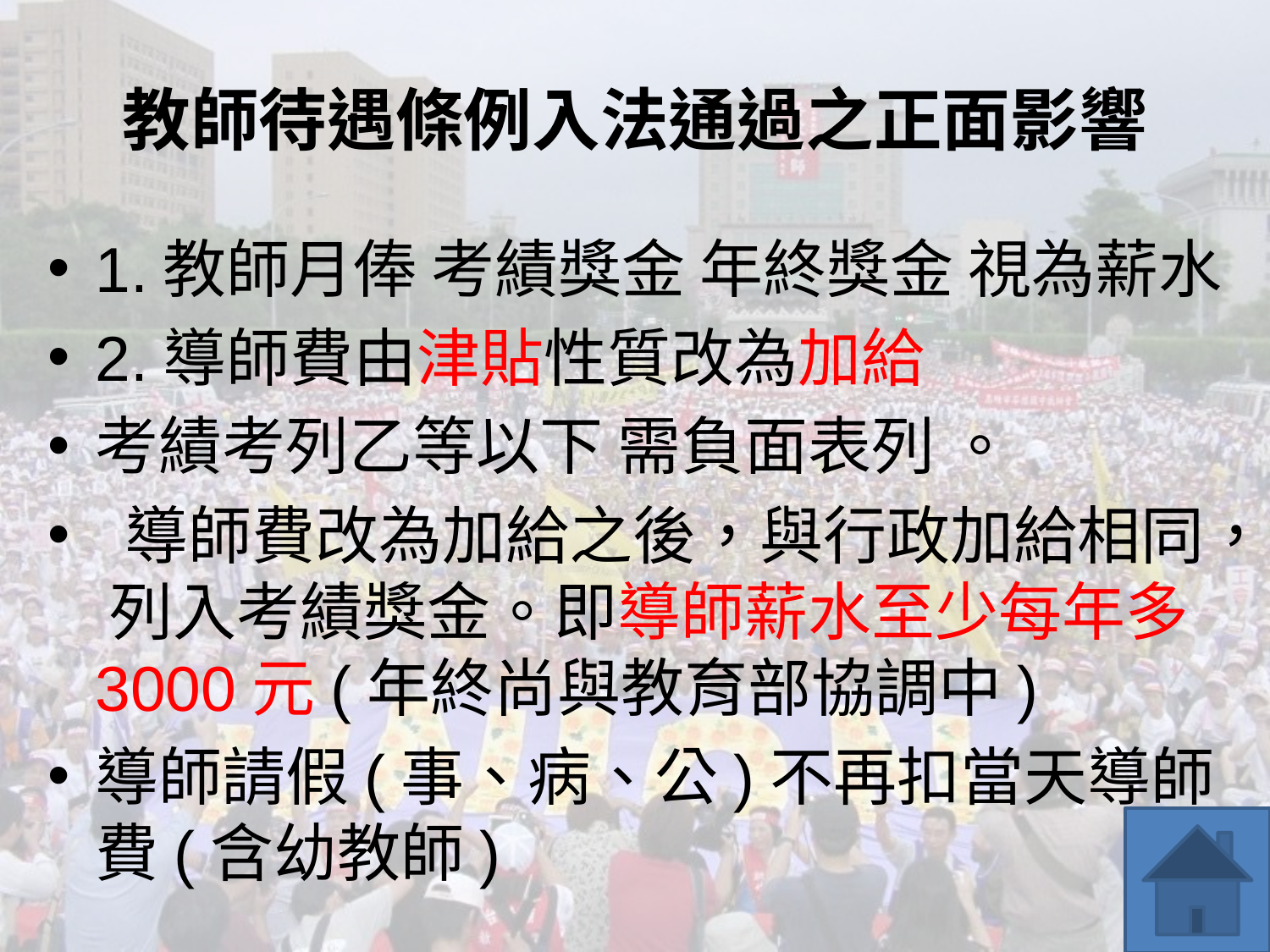

# 教師待遇條例入法通過之正面影響
1.教師月俸 考績獎金 年終獎金 視為薪水
2.導師費由津貼性質改為加給
考績考列乙等以下 需負面表列 。
 導師費改為加給之後，與行政加給相同， 列入考績獎金。即導師薪水至少每年多3000元(年終尚與教育部協調中)
導師請假(事、病、公)不再扣當天導師費(含幼教師)